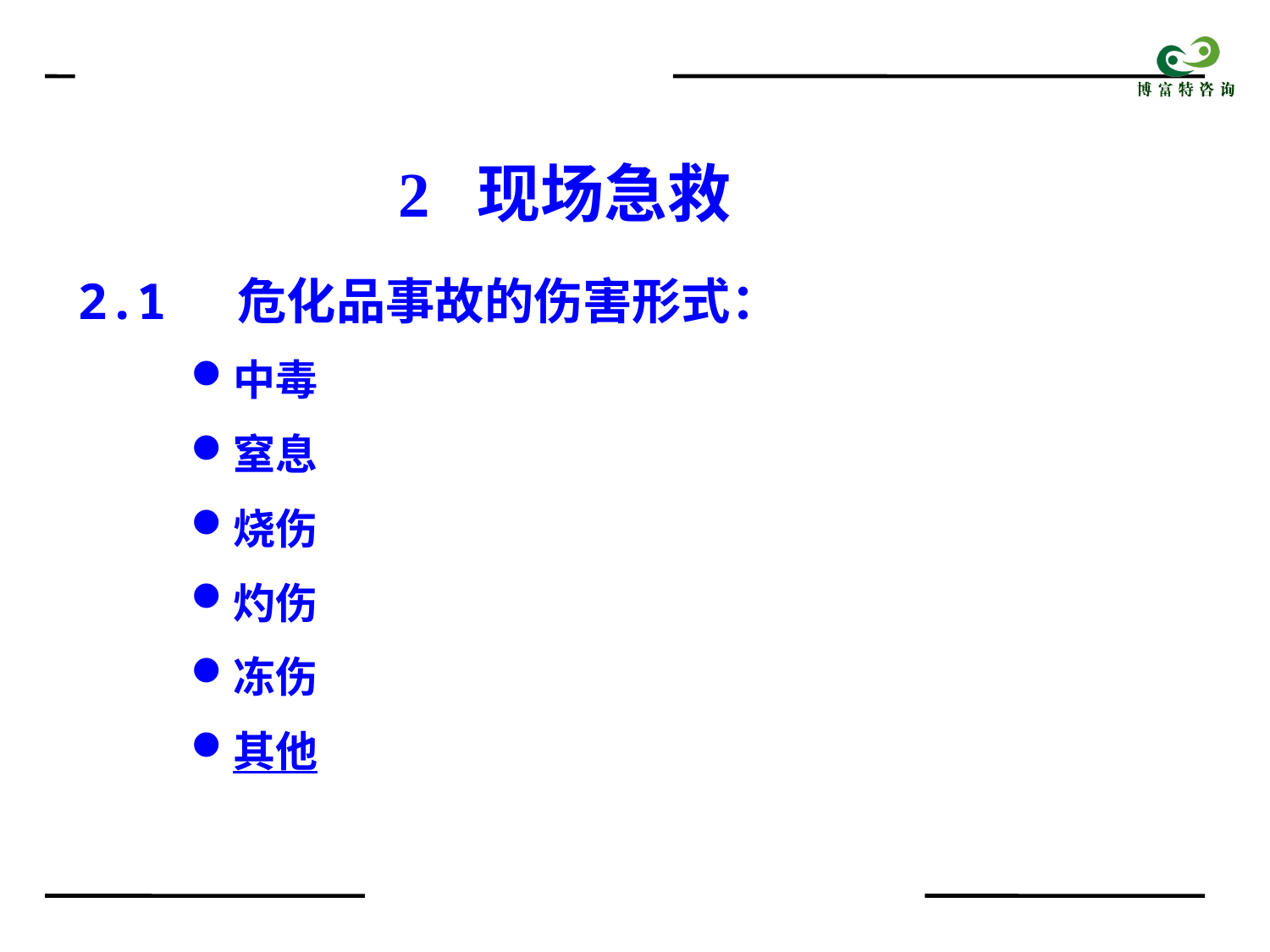

2  现场急救
2.1  危化品事故的伤害形式：
中毒
窒息
烧伤
灼伤
冻伤
其他